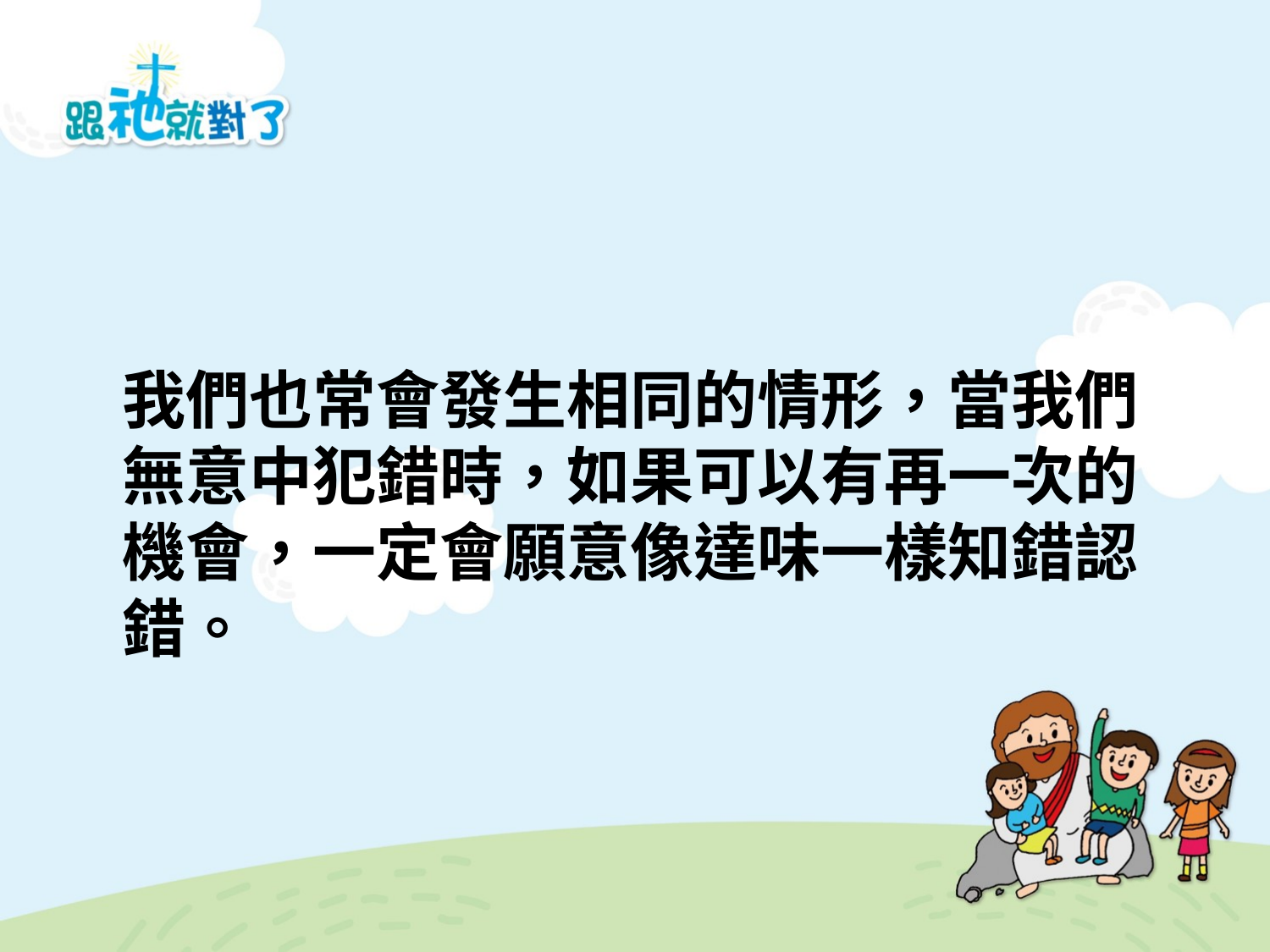

我們也常會發生相同的情形，當我們無意中犯錯時，如果可以有再一次的機會，一定會願意像達味一樣知錯認錯。